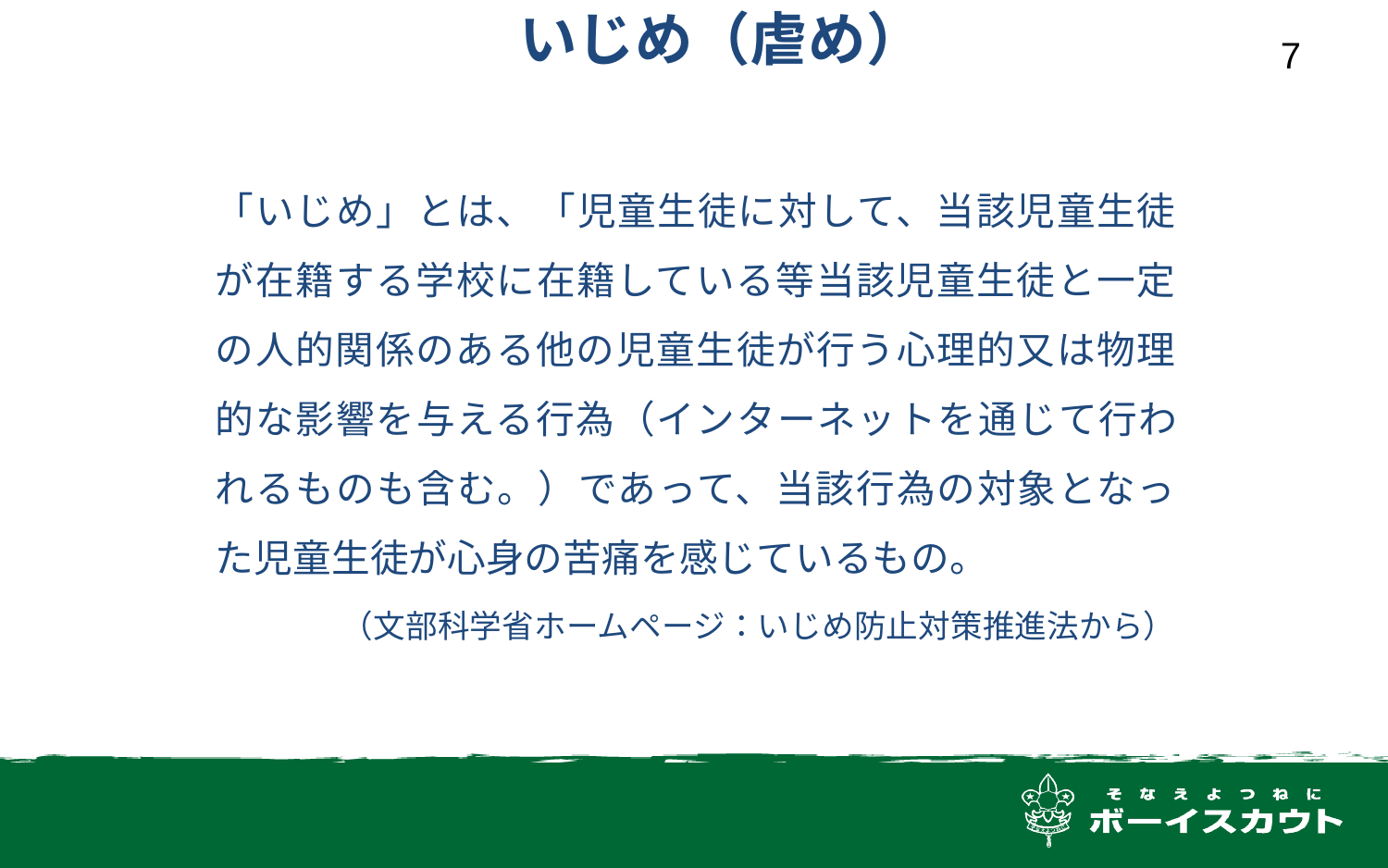

7
いじめ（虐め）
「いじめ」とは、「児童生徒に対して、当該児童生徒が在籍する学校に在籍している等当該児童生徒と一定の人的関係のある他の児童生徒が行う心理的又は物理的な影響を与える行為（インターネットを通じて行われるものも含む。）であって、当該行為の対象となった児童生徒が心身の苦痛を感じているもの。
（文部科学省ホームページ：いじめ防止対策推進法から）